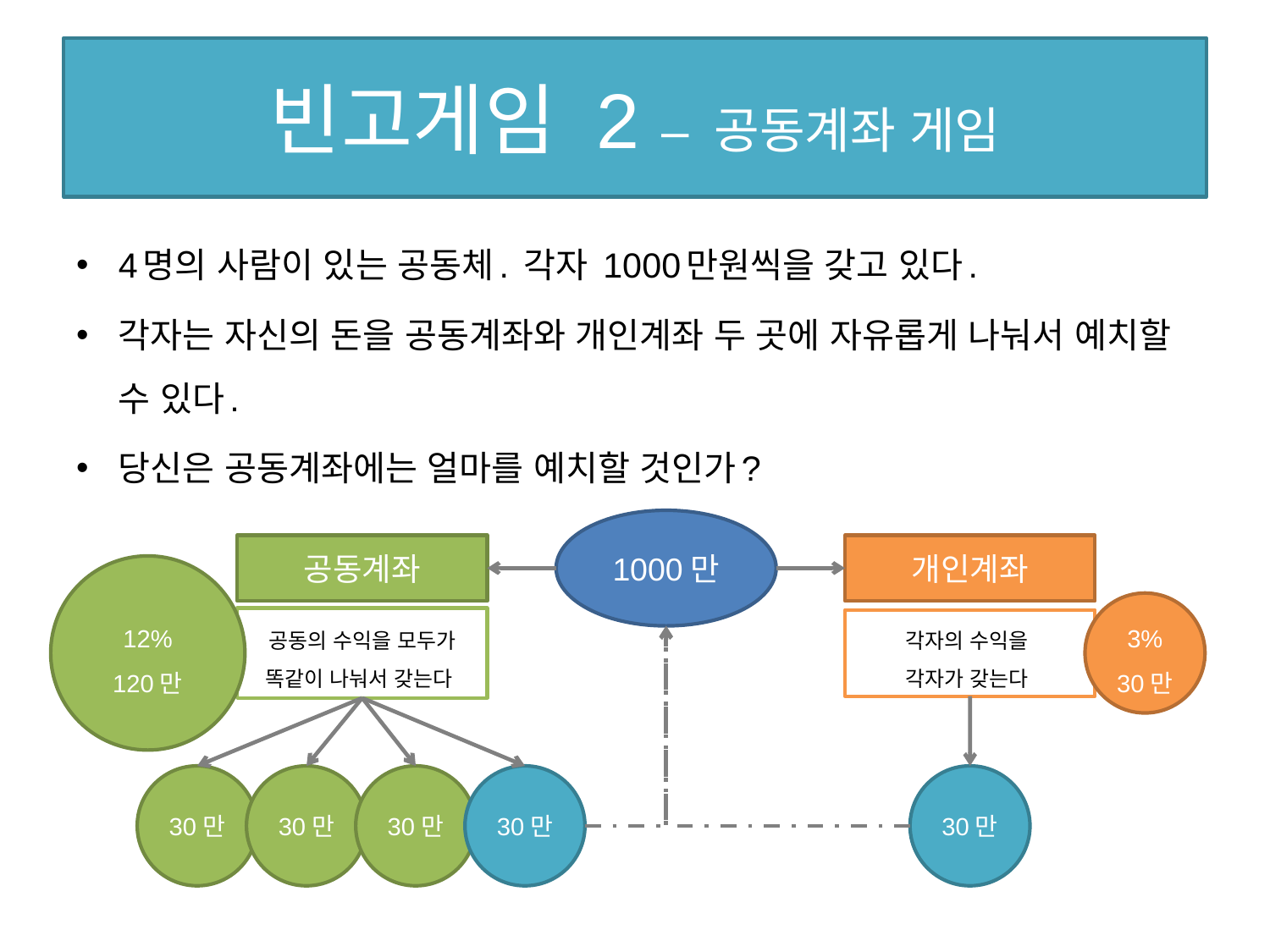

# 빈고게임 2 – 공동계좌 게임
4명의 사람이 있는 공동체. 각자 1000만원씩을 갖고 있다.
각자는 자신의 돈을 공동계좌와 개인계좌 두 곳에 자유롭게 나눠서 예치할 수 있다.
당신은 공동계좌에는 얼마를 예치할 것인가?
1000만
공동계좌
개인계좌
12%
120만
3%
30만
공동의 수익을 모두가 똑같이 나눠서 갖는다
각자의 수익을
각자가 갖는다
30만
30만
30만
30만
30만